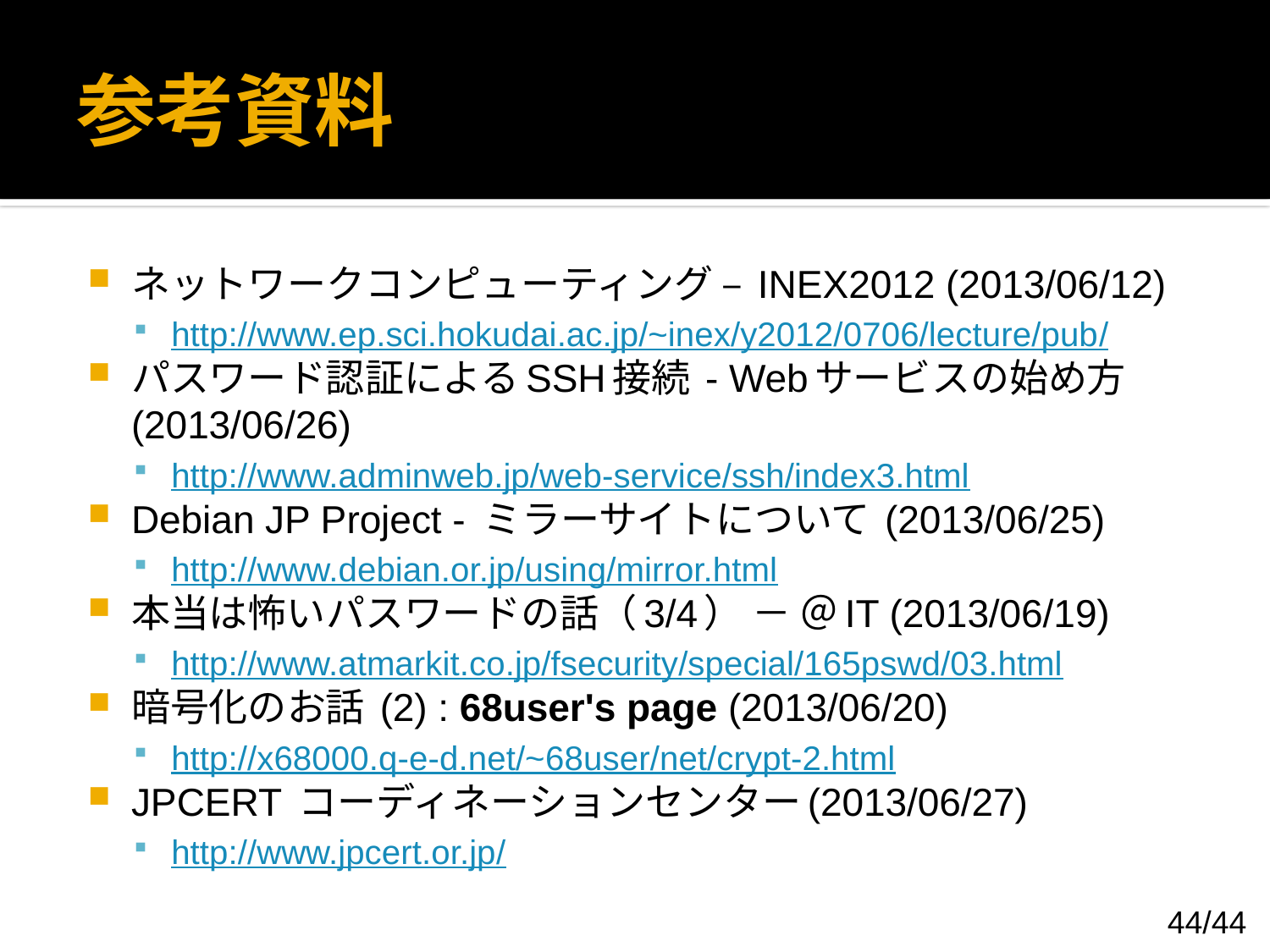

# 参考資料
ネットワークコンピューティング – INEX2012 (2013/06/12)
http://www.ep.sci.hokudai.ac.jp/~inex/y2012/0706/lecture/pub/
パスワード認証によるSSH接続 - Webサービスの始め方 (2013/06/26)
http://www.adminweb.jp/web-service/ssh/index3.html
Debian JP Project - ミラーサイトについて (2013/06/25)
http://www.debian.or.jp/using/mirror.html
本当は怖いパスワードの話（3/4） － ＠IT (2013/06/19)
http://www.atmarkit.co.jp/fsecurity/special/165pswd/03.html
暗号化のお話 (2) : 68user's page (2013/06/20)
http://x68000.q-e-d.net/~68user/net/crypt-2.html
JPCERT コーディネーションセンター(2013/06/27)
http://www.jpcert.or.jp/